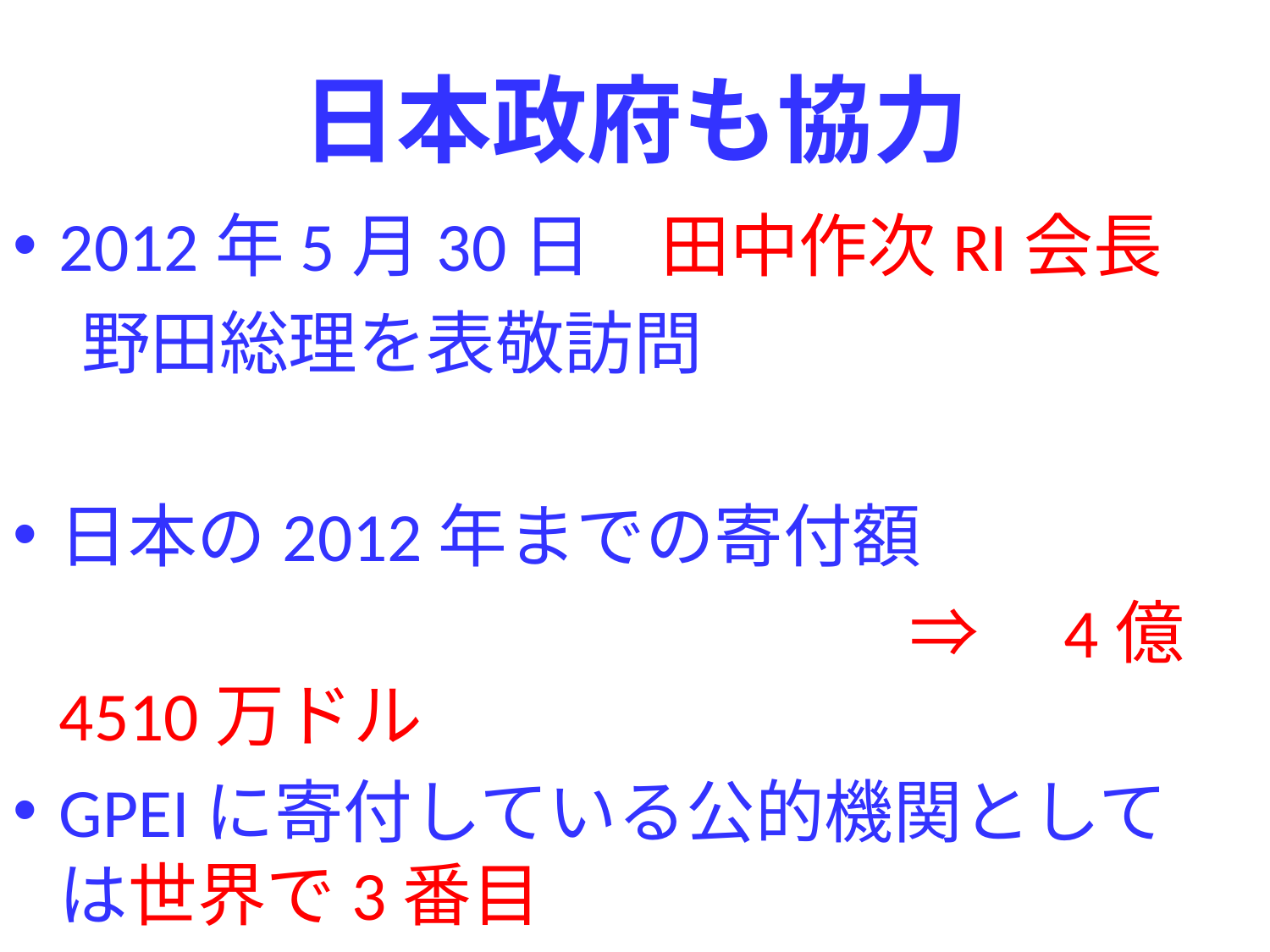

# 日本政府も協力
2012年5月30日　田中作次RI会長
　野田総理を表敬訪問

日本の2012年までの寄付額
　　　　　　　　　　　　　⇒　4億4510万ドル
GPEIに寄付している公的機関としては世界で3番目